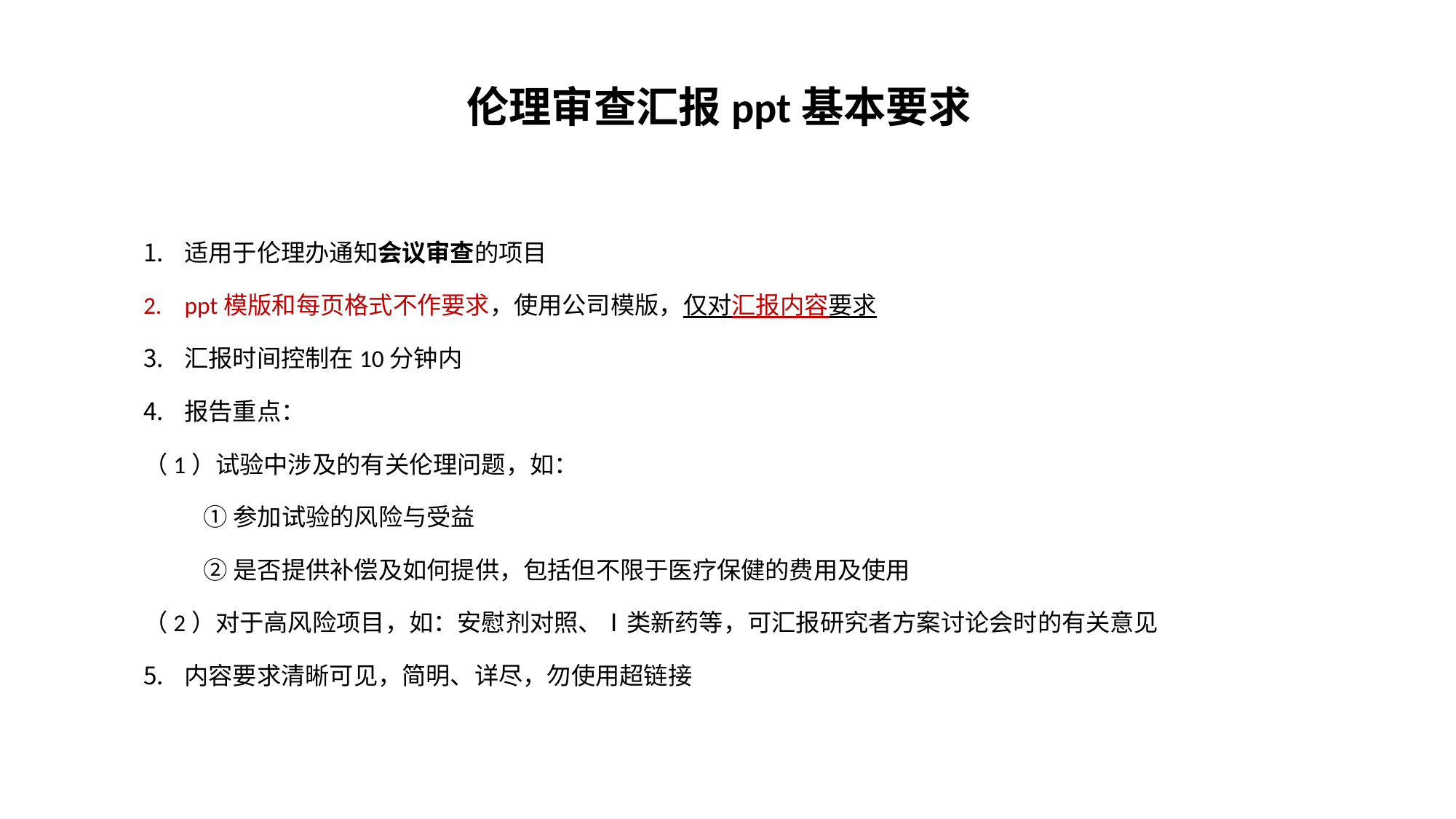

# 伦理审查汇报ppt基本要求
适用于伦理办通知会议审查的项目
ppt模版和每页格式不作要求，使用公司模版，仅对汇报内容要求
汇报时间控制在10分钟内
报告重点：
（1）试验中涉及的有关伦理问题，如：
           ①参加试验的风险与受益
           ②是否提供补偿及如何提供，包括但不限于医疗保健的费用及使用
（2）对于高风险项目，如：安慰剂对照、Ⅰ类新药等，可汇报研究者方案讨论会时的有关意见
内容要求清晰可见，简明、详尽，勿使用超链接